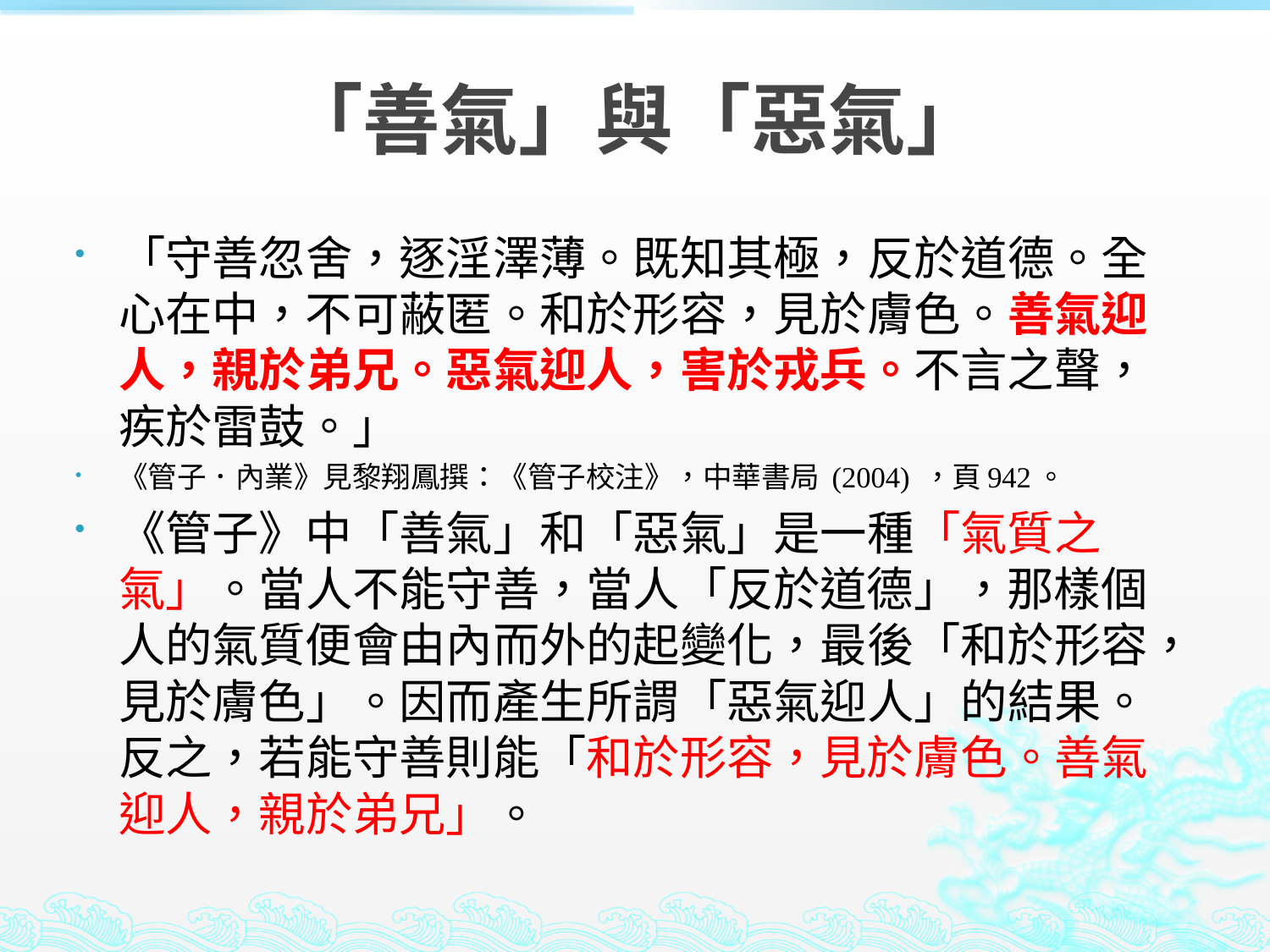

# 「善氣」與「惡氣」
「守善忽舍，逐淫澤薄。既知其極，反於道德。全心在中，不可蔽匿。和於形容，見於膚色。善氣迎人，親於弟兄。惡氣迎人，害於戎兵。不言之聲，疾於雷鼓。」
《管子．內業》見黎翔鳳撰：《管子校注》，中華書局 (2004) ，頁942。
《管子》中「善氣」和「惡氣」是一種「氣質之氣」。當人不能守善，當人「反於道德」，那樣個人的氣質便會由內而外的起變化，最後「和於形容，見於膚色」。因而產生所謂「惡氣迎人」的結果。反之，若能守善則能「和於形容，見於膚色。善氣迎人，親於弟兄」。